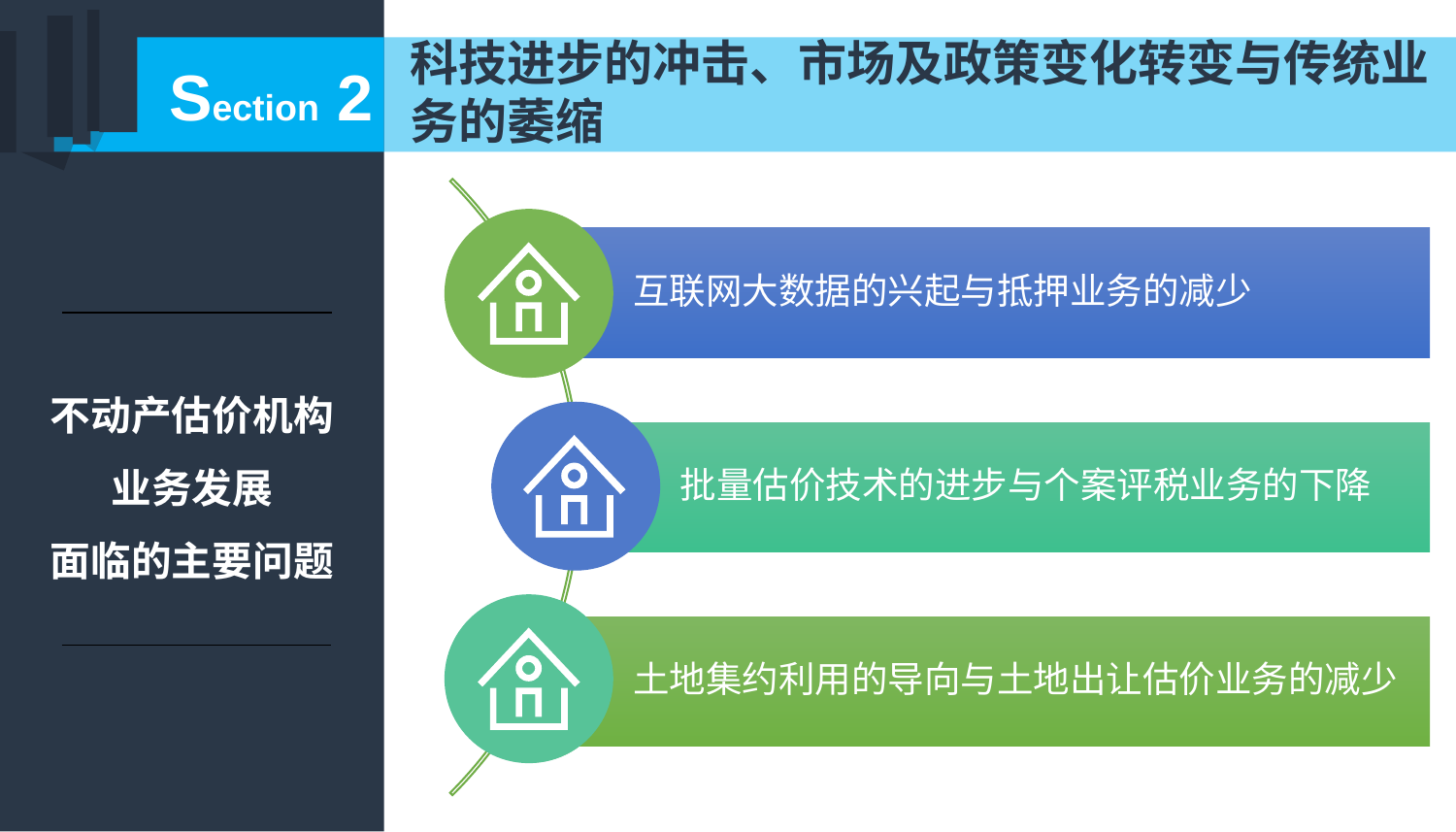

科技进步的冲击、市场及政策变化转变与传统业务的萎缩
Section 2
互联网大数据的兴起与抵押业务的减少
批量估价技术的进步与个案评税业务的下降
土地集约利用的导向与土地出让估价业务的减少

不动产估价机构
业务发展
面临的主要问题